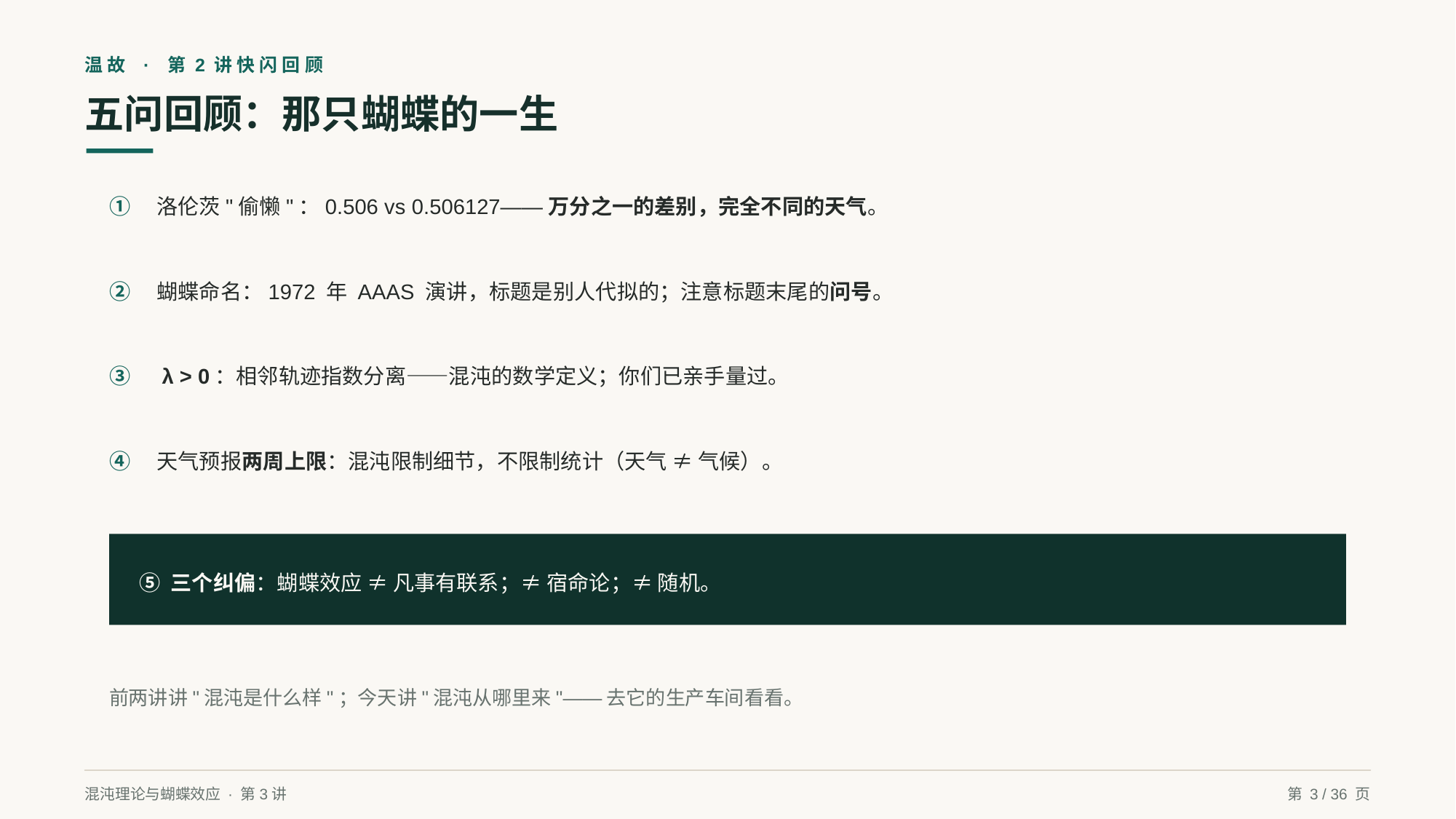

温故 · 第2讲快闪回顾
五问回顾：那只蝴蝶的一生

①　洛伦茨"偷懒"：0.506 vs 0.506127——万分之一的差别，完全不同的天气。
②　蝴蝶命名：1972 年 AAAS 演讲，标题是别人代拟的；注意标题末尾的问号。
③　λ > 0：相邻轨迹指数分离——混沌的数学定义；你们已亲手量过。
④　天气预报两周上限：混沌限制细节，不限制统计（天气 ≠ 气候）。

⑤ 三个纠偏：蝴蝶效应 ≠ 凡事有联系；≠ 宿命论；≠ 随机。
前两讲讲"混沌是什么样"；今天讲"混沌从哪里来"——去它的生产车间看看。

混沌理论与蝴蝶效应 · 第3讲
第 3 / 36 页